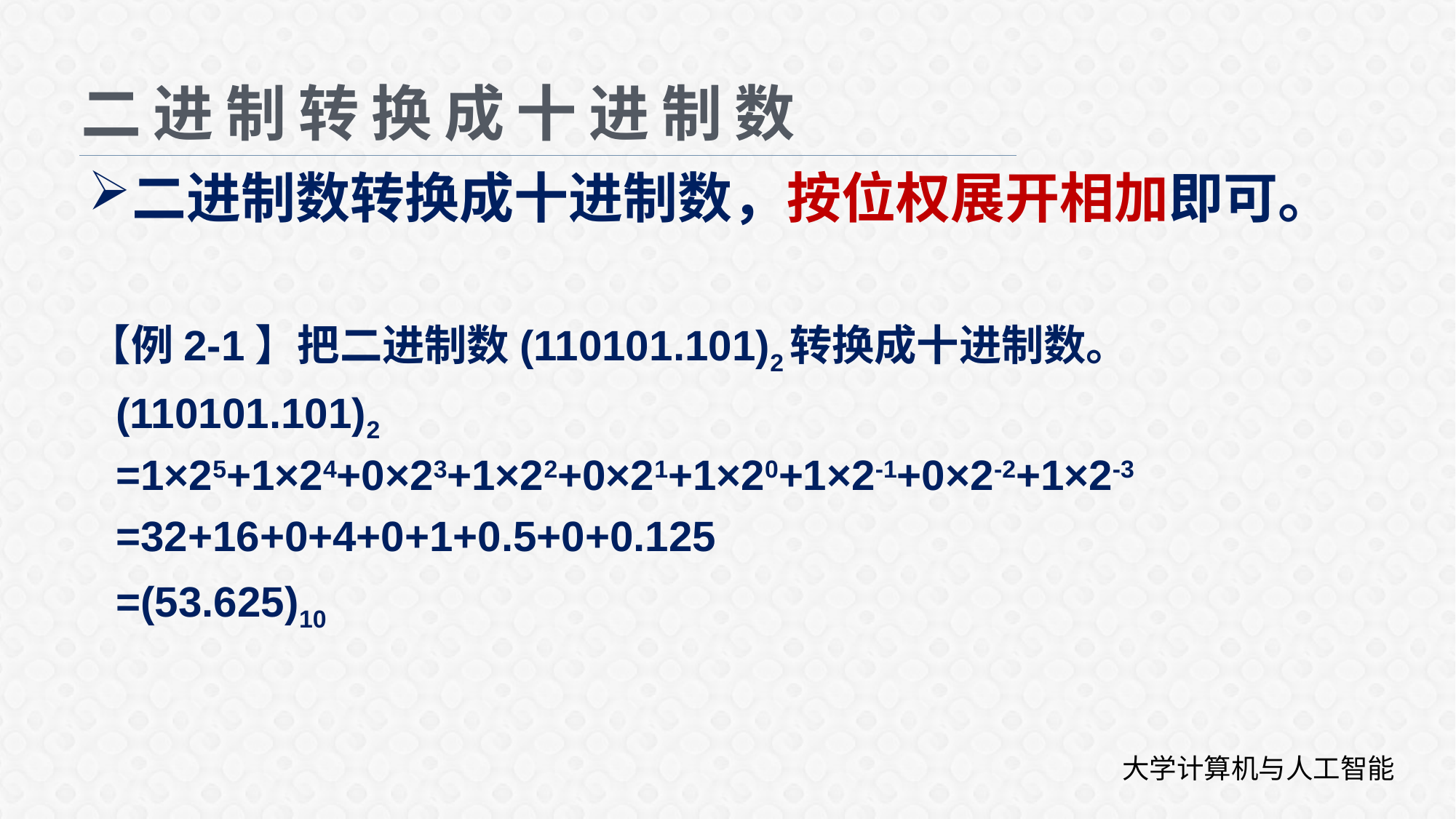

# 二进制转换成十进制数
二进制数转换成十进制数，按位权展开相加即可。

【例2-1】把二进制数(110101.101)2转换成十进制数。
(110101.101)2
=1×25+1×24+0×23+1×22+0×21+1×20+1×2-1+0×2-2+1×2-3
=32+16+0+4+0+1+0.5+0+0.125
=(53.625)10

大学计算机与人工智能